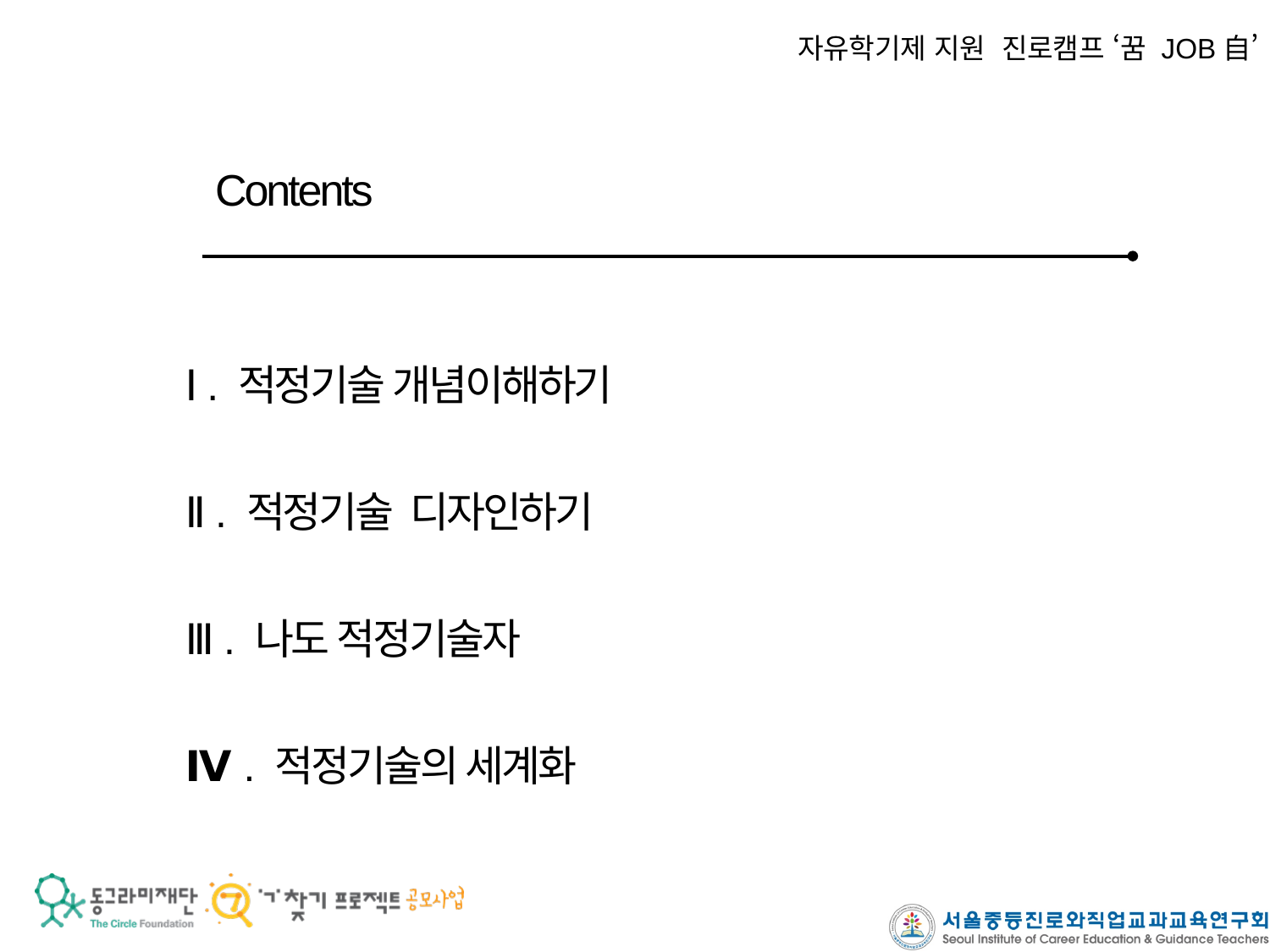

# 자유학기제 지원  진로캠프 ‘꿈 JOB自’
Contents
Ⅰ . 적정기술 개념이해하기
Ⅱ . 적정기술  디자인하기
Ⅲ . 나도 적정기술자
Ⅳ . 적정기술의 세계화
Ⅲ. IMC 전략 제안
인지
공감
확산